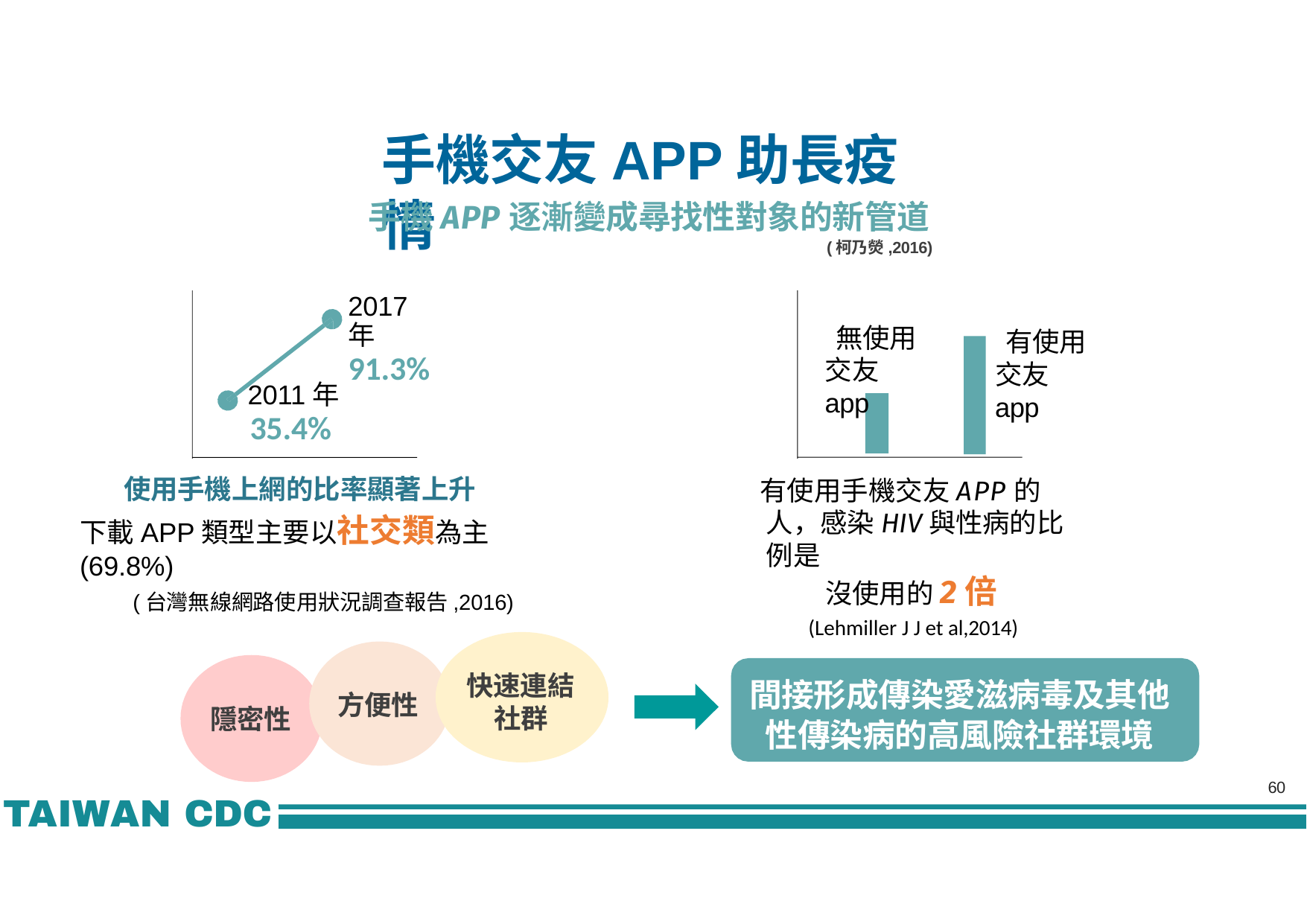

# 手機交友APP助⻑疫情
手機APP逐漸變成尋找性對象的新管道
(柯乃熒,2016)
2017年
91.3%

無使用交友app
有使用交友app
2011年
35.4%
使用手機上網的比率顯著上升
下載APP類型主要以社交類為主(69.8%)
(台灣無線網路使用狀況調查報告,2016)
有使用手機交友APP的人，感染HIV與性病的比例是
沒使用的2倍
(Lehmiller J J et al,2014)

快速連結社群
間接形成傳染愛滋病毒及其他性傳染病的高風險社群環境

方便性
隱密性
60
TAIWAN CDC